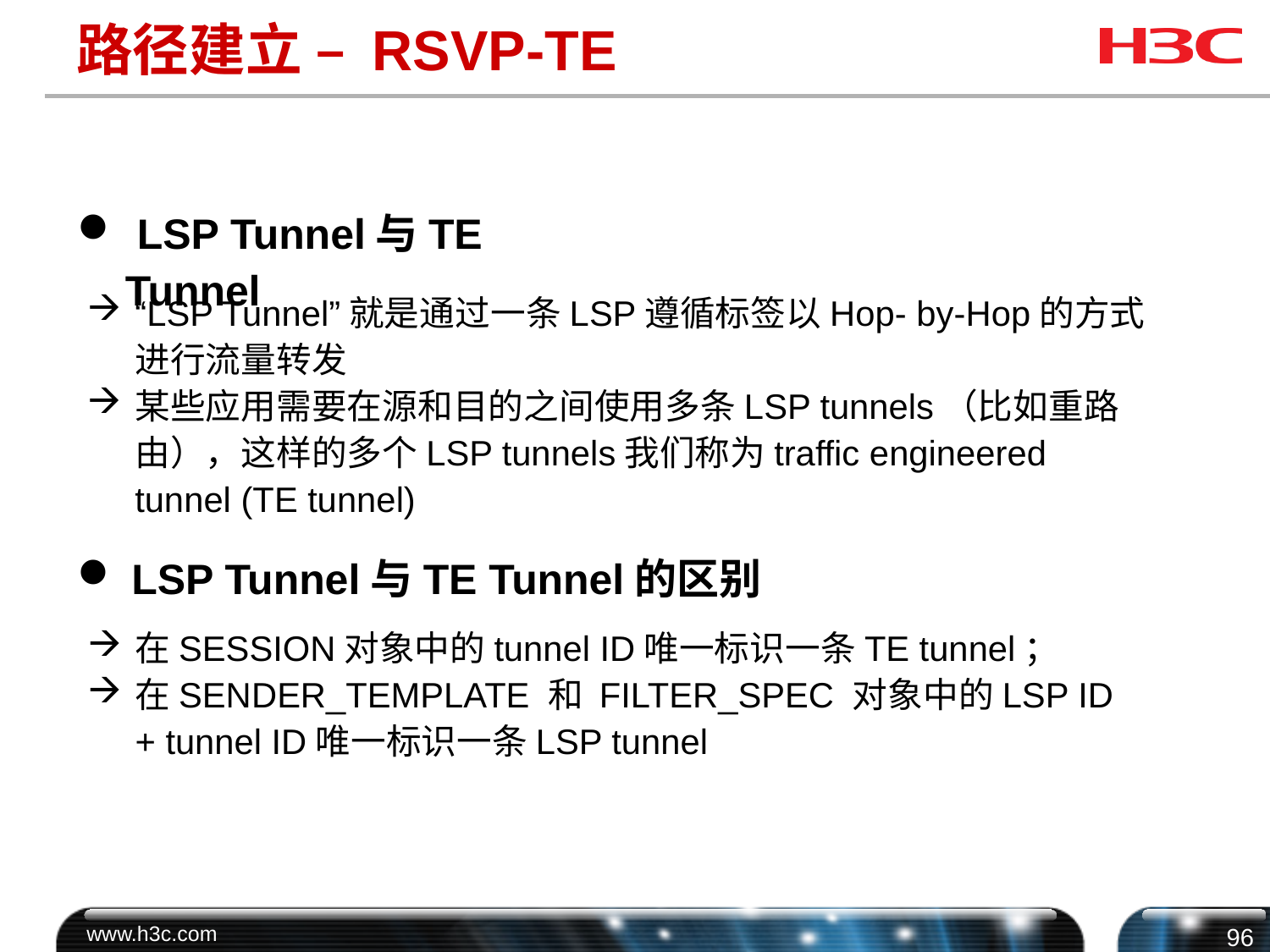

# 路径建立 – RSVP-TE
 LSP Tunnel与TE Tunnel
“LSP Tunnel”就是通过一条LSP遵循标签以Hop- by-Hop的方式进行流量转发
某些应用需要在源和目的之间使用多条LSP tunnels（比如重路由），这样的多个LSP tunnels我们称为traffic engineered tunnel (TE tunnel)
 LSP Tunnel与TE Tunnel的区别
在SESSION对象中的tunnel ID唯一标识一条TE tunnel；
在SENDER_TEMPLATE 和 FILTER_SPEC 对象中的LSP ID + tunnel ID唯一标识一条LSP tunnel